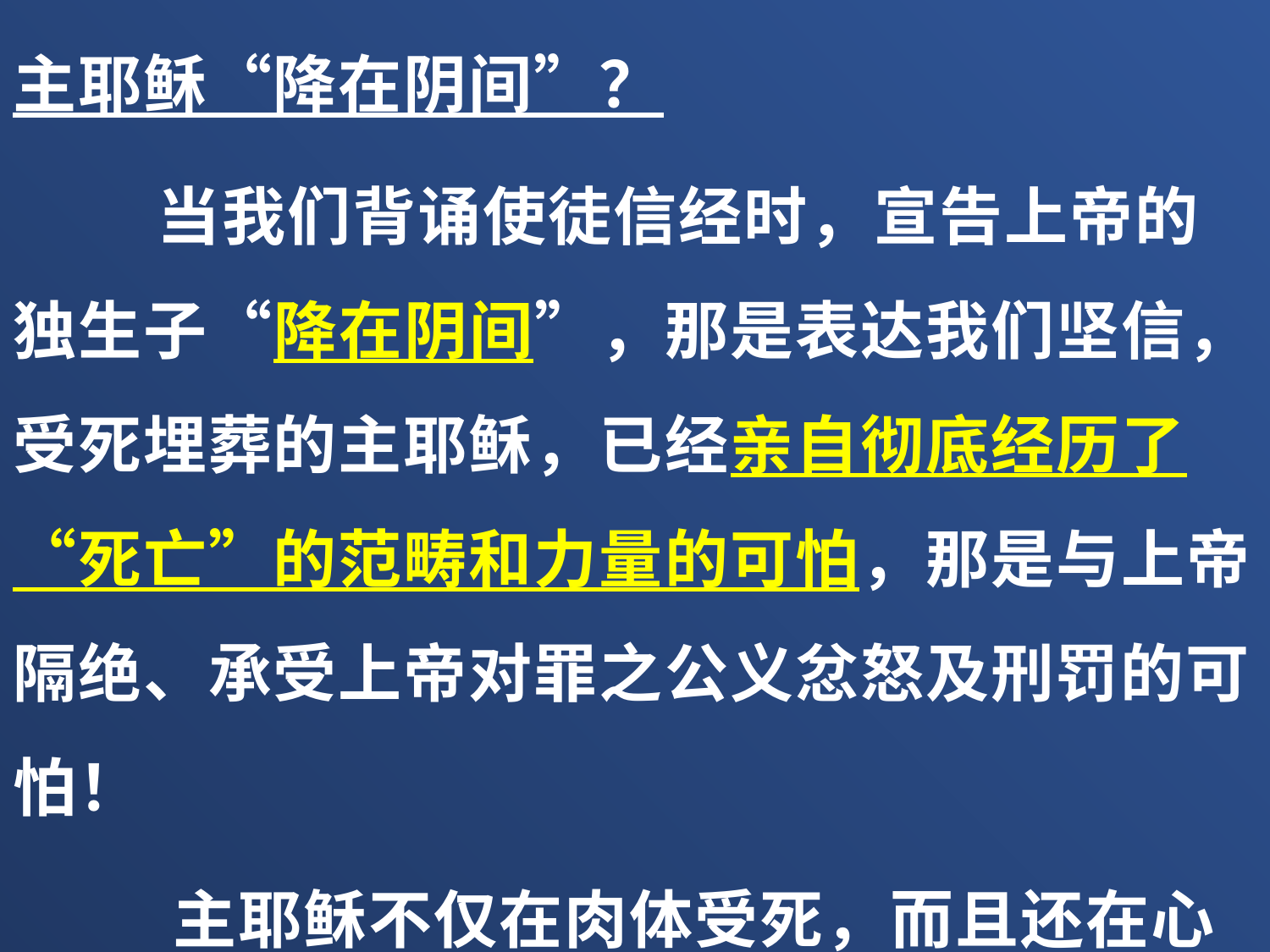

主耶稣“降在阴间”？
        当我们背诵使徒信经时，宣告上帝的独生子“降在阴间”，那是表达我们坚信，受死埋葬的主耶稣，已经亲自彻底经历了“死亡”的范畴和力量的可怕，那是与上帝隔绝、承受上帝对罪之公义忿怒及刑罚的可怕！
         主耶稣不仅在肉体受死，而且还在心灵上为我们忍受被定罪和死亡之痛苦。